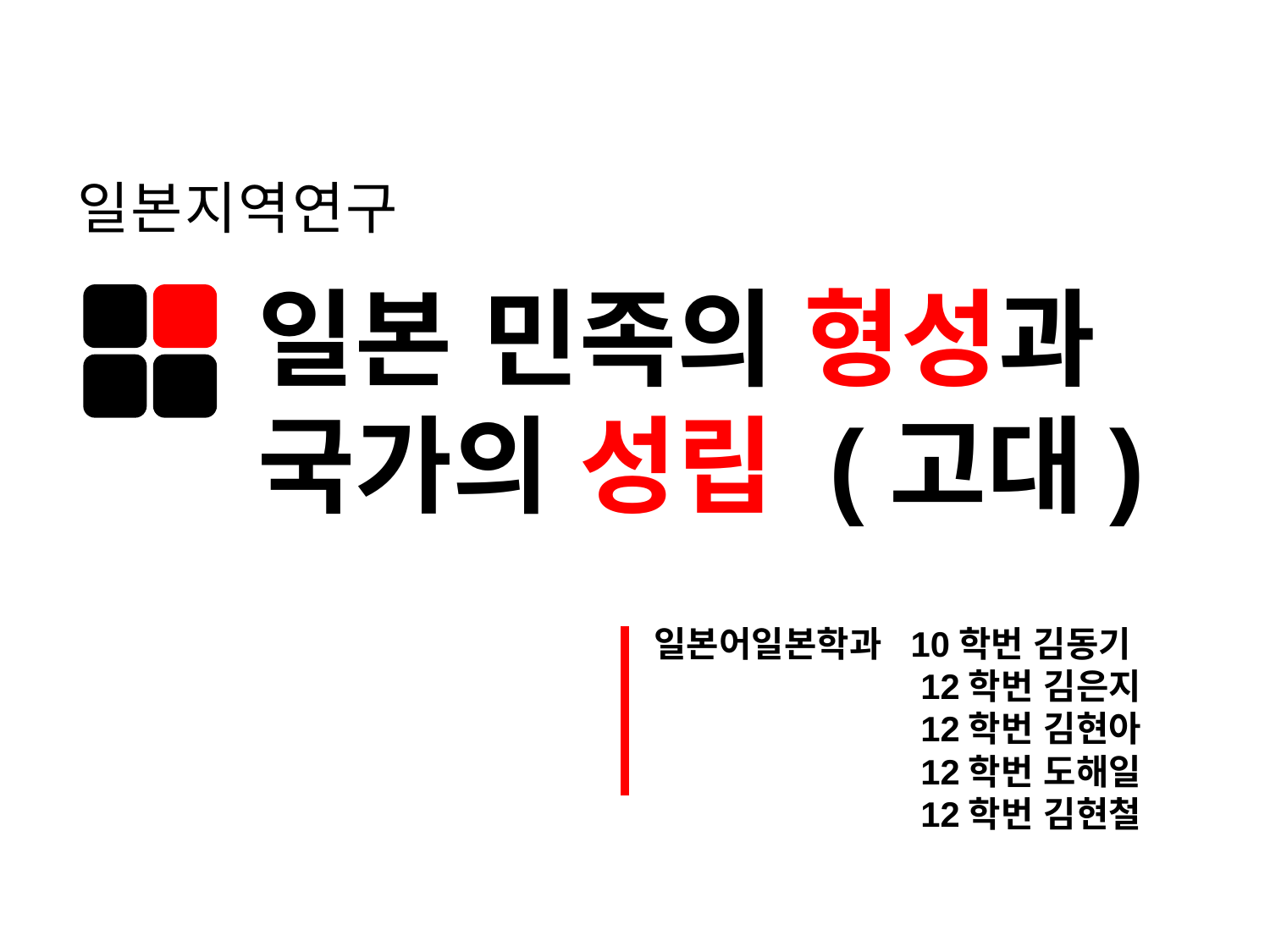

일본지역연구
일본 민족의 형성과
국가의 성립 (고대)

일본어일본학과  10학번 김동기
12학번 김은지
12학번 김현아
12학번 도해일
12학번 김현철